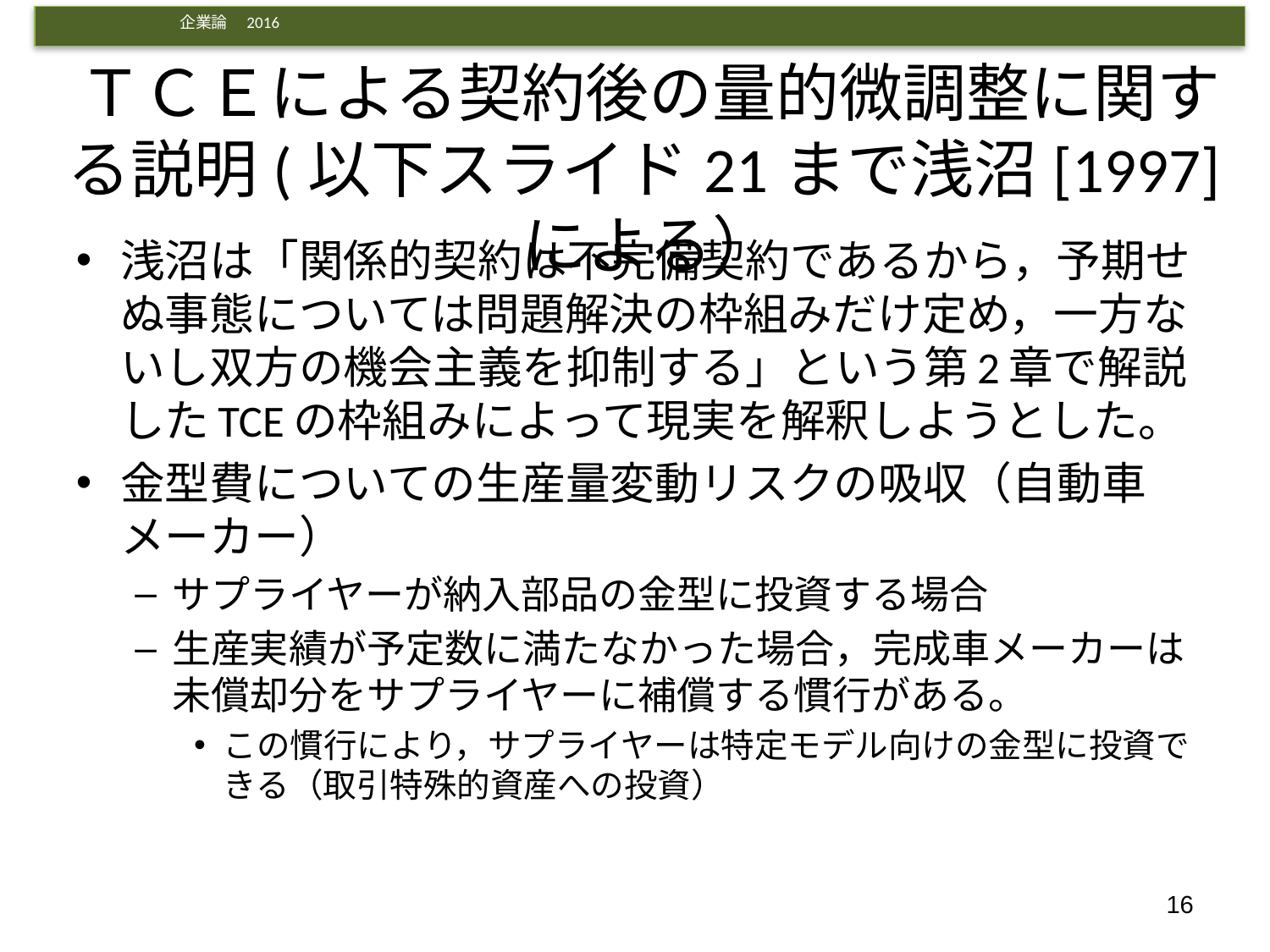

# ＴＣＥによる契約後の量的微調整に関する説明(以下スライド21まで浅沼[1997]による）
浅沼は「関係的契約は不完備契約であるから，予期せぬ事態については問題解決の枠組みだけ定め，一方ないし双方の機会主義を抑制する」という第2章で解説したTCEの枠組みによって現実を解釈しようとした。
金型費についての生産量変動リスクの吸収（自動車メーカー）
サプライヤーが納入部品の金型に投資する場合
生産実績が予定数に満たなかった場合，完成車メーカーは未償却分をサプライヤーに補償する慣行がある。
この慣行により，サプライヤーは特定モデル向けの金型に投資できる（取引特殊的資産への投資）

16